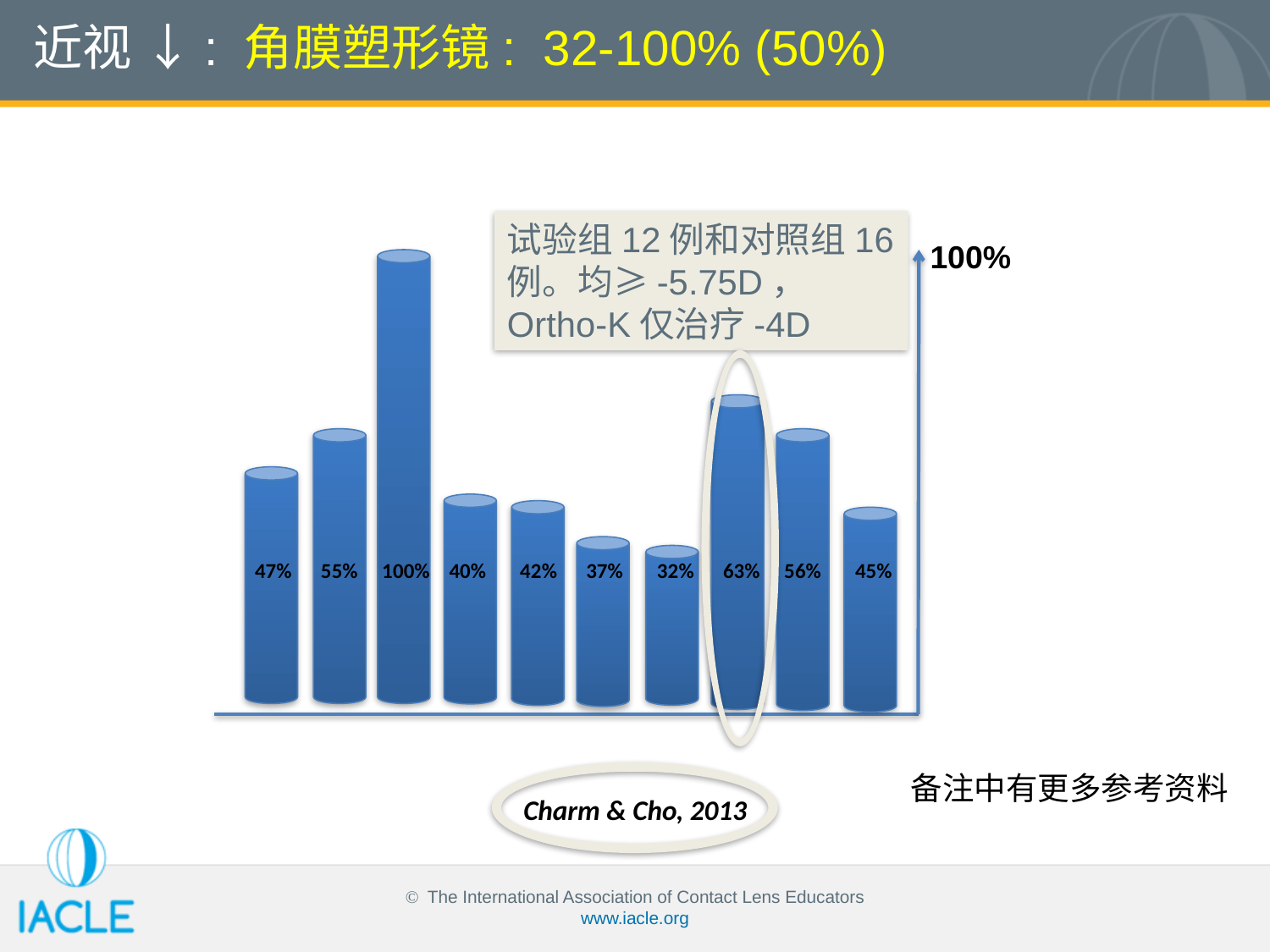

近视 ↓: 角膜塑形镜:  32-100% (50%)
试验组12例和对照组16例。均≥-5.75D，
Ortho-K仅治疗-4D
100%

47%      55%     100%    40%       42%      37%       32%      63%     56%       45%
备注中有更多参考资料

Charm & Cho, 2013